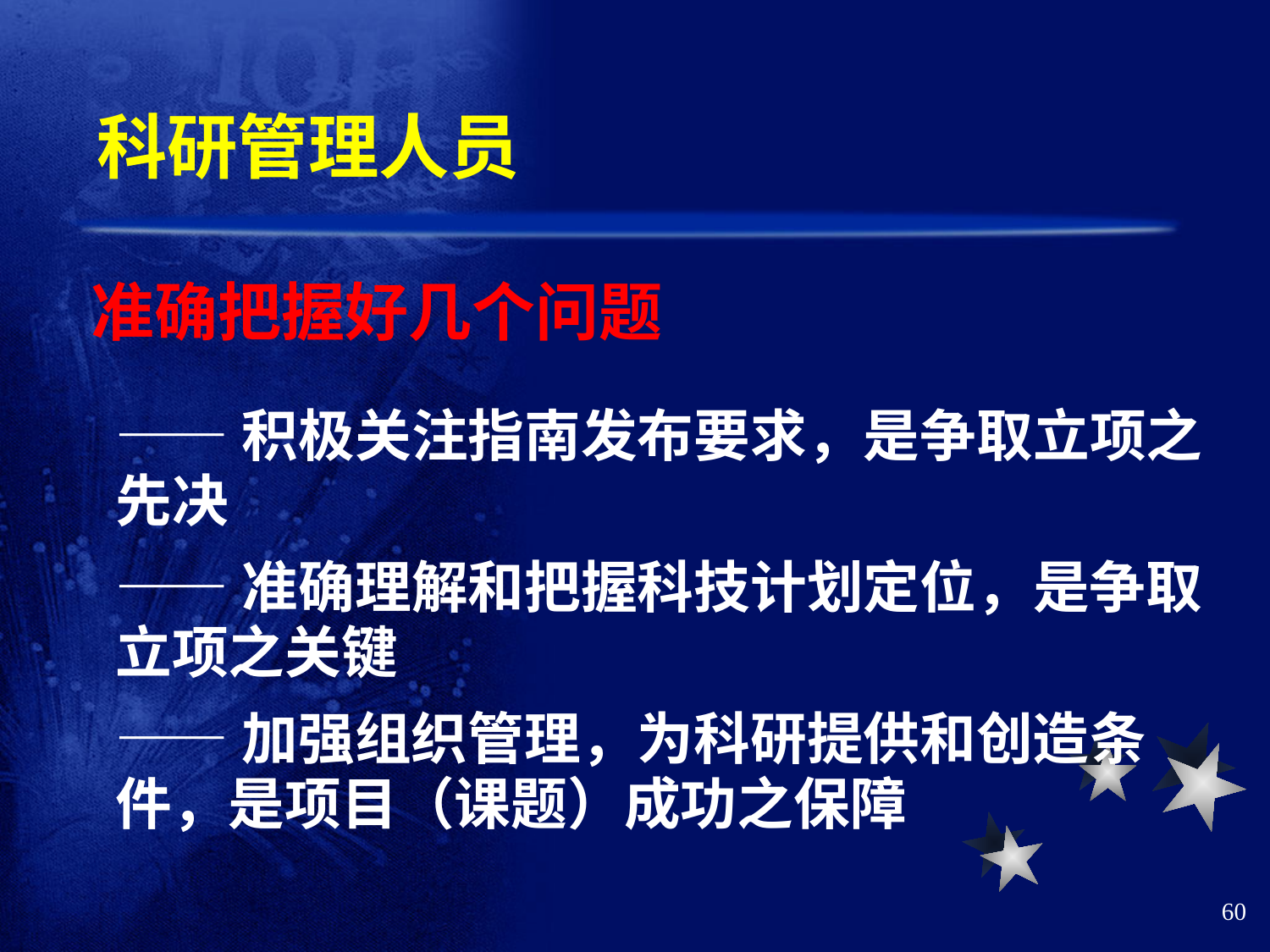

科研管理人员
准确把握好几个问题
——积极关注指南发布要求，是争取立项之先决
——准确理解和把握科技计划定位，是争取立项之关键
——加强组织管理，为科研提供和创造条件，是项目（课题）成功之保障
60